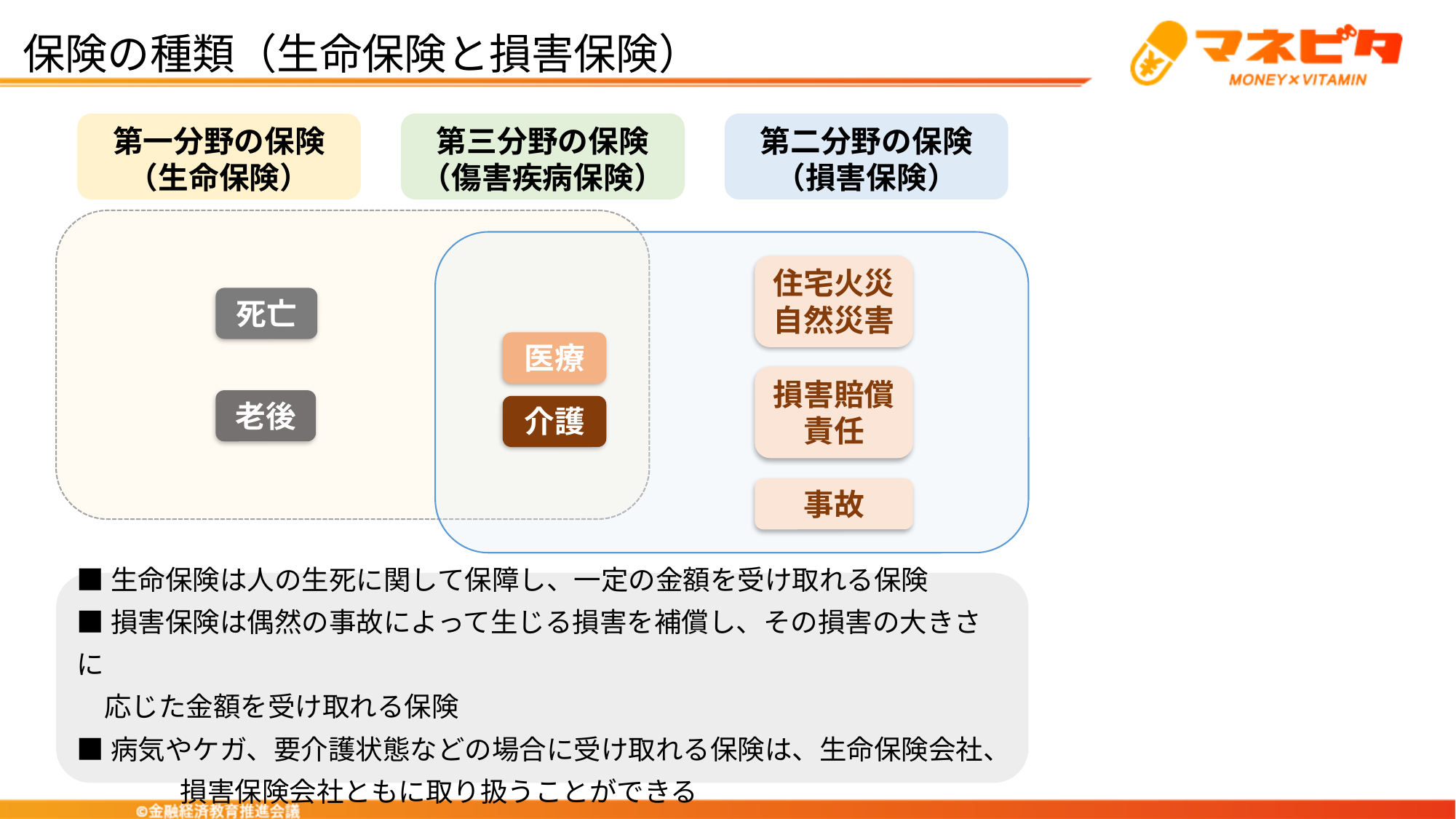

保険の種類（生命保険と損害保険）
第一分野の保険
（生命保険）
第三分野の保険
（傷害疾病保険）
第二分野の保険
（損害保険）

住宅火災
自然災害
死亡
医療
損害賠償責任
老後
介護
事故
■生命保険は人の生死に関して保障し、一定の金額を受け取れる保険
■損害保険は偶然の事故によって生じる損害を補償し、その損害の大きさに
　応じた金額を受け取れる保険
■病気やケガ、要介護状態などの場合に受け取れる保険は、生命保険会社、　　　損害保険会社ともに取り扱うことができる